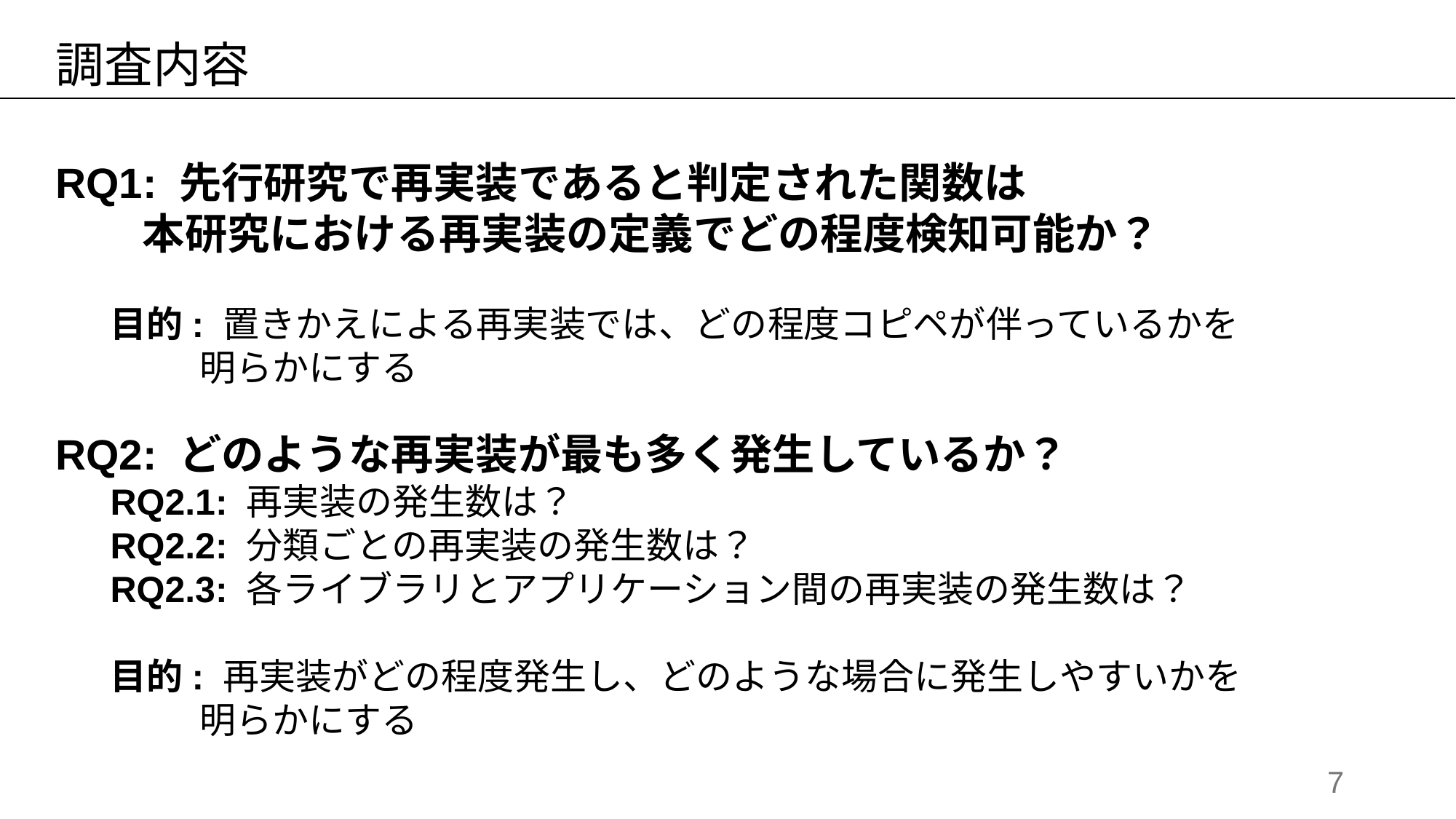

調査内容
RQ1: 先行研究で再実装であると判定された関数は
         本研究における再実装の定義でどの程度検知可能か？

目的: 置きかえによる再実装では、どの程度コピペが伴っているかを
　　  明らかにする
RQ2: どのような再実装が最も多く発生しているか？
RQ2.1: 再実装の発生数は？
RQ2.2: 分類ごとの再実装の発生数は？
RQ2.3: 各ライブラリとアプリケーション間の再実装の発生数は？

目的: 再実装がどの程度発生し、どのような場合に発生しやすいかを
　　  明らかにする
7